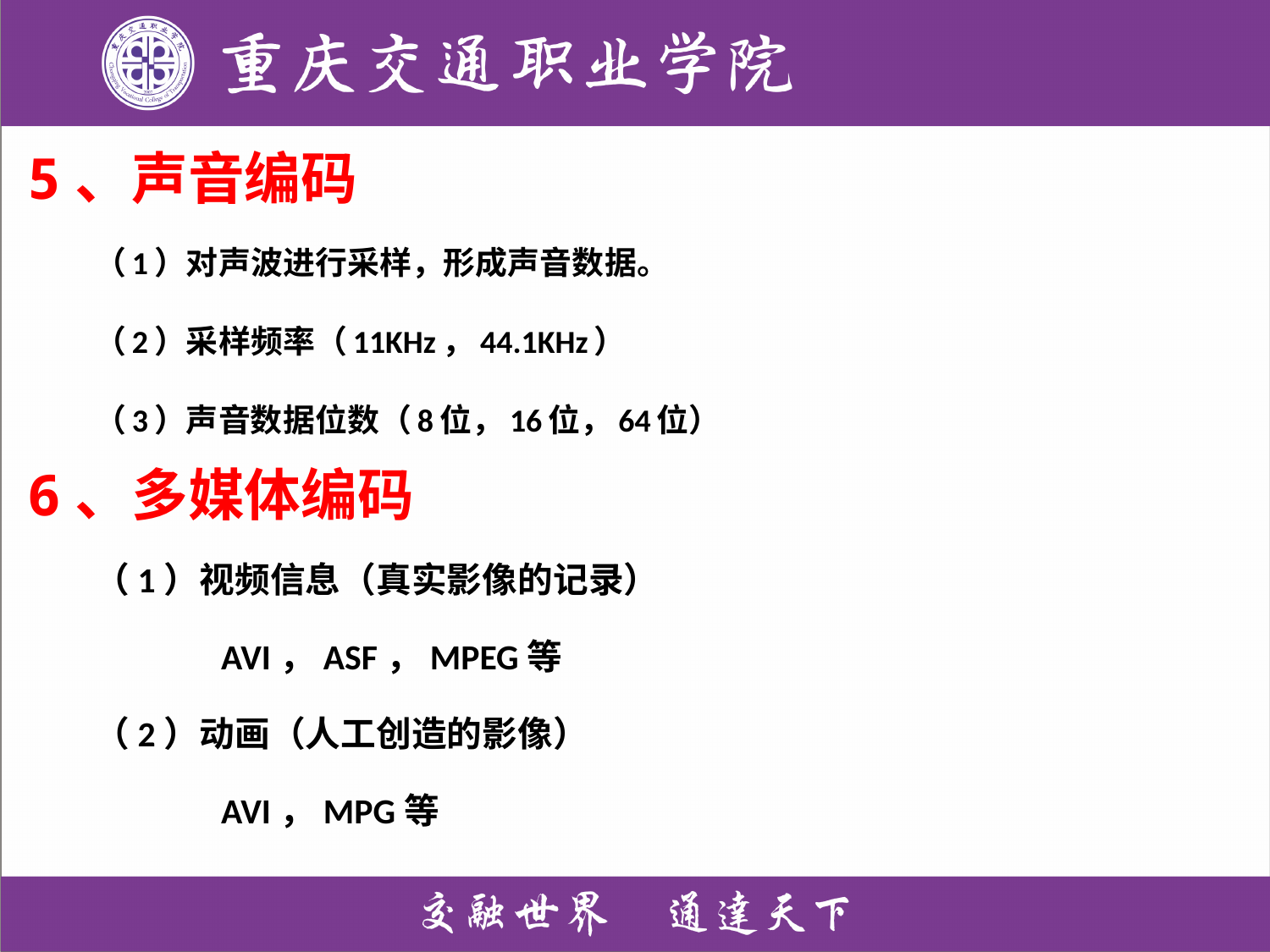

# 5、声音编码
（1）对声波进行采样，形成声音数据。
（2）采样频率（11KHz，44.1KHz）
（3）声音数据位数（8位，16位，64位）
6、多媒体编码
（1）视频信息（真实影像的记录）
	AVI，ASF，MPEG等
（2）动画（人工创造的影像）
	AVI，MPG等